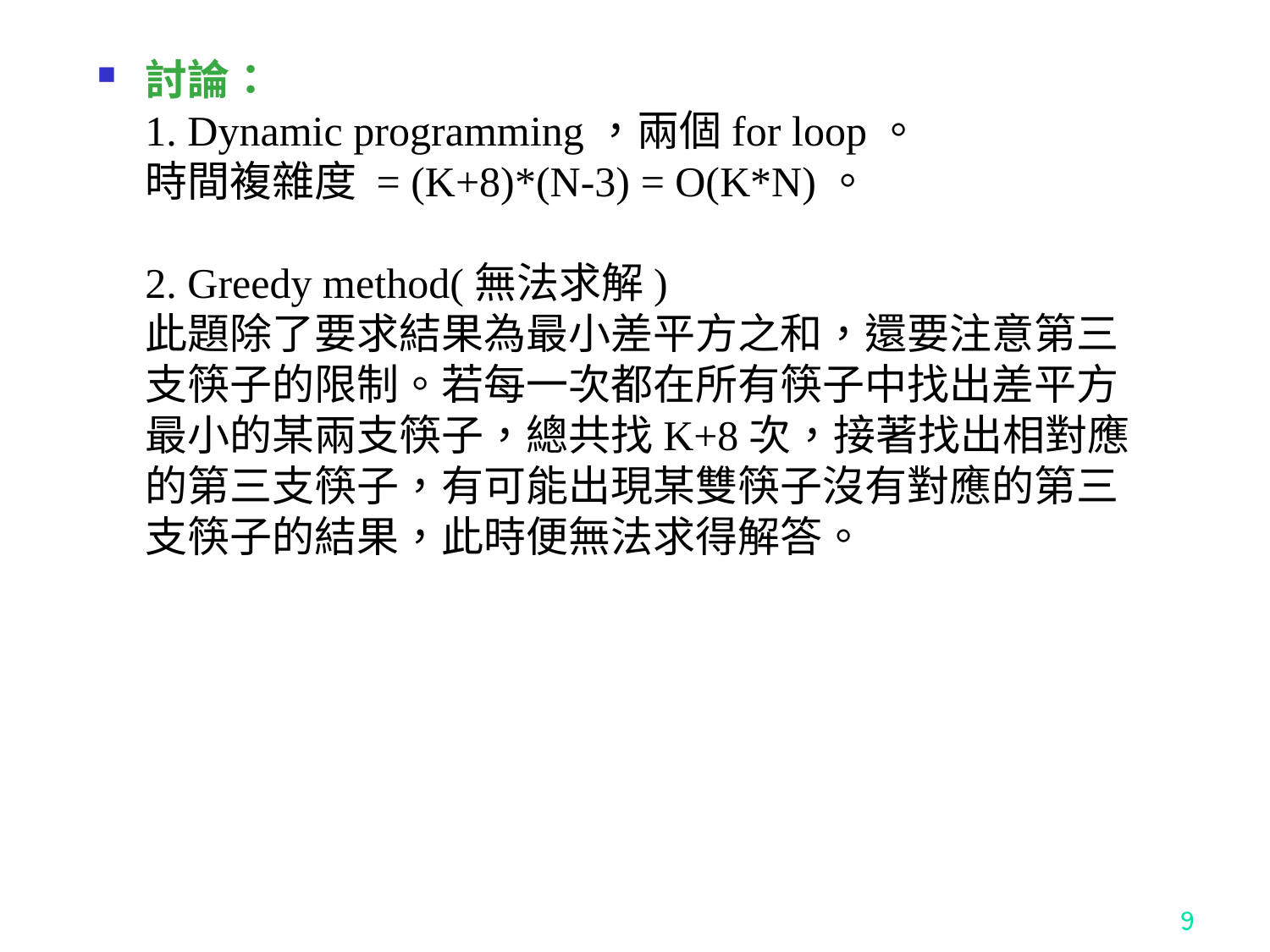

討論：
1. Dynamic programming，兩個for loop。
時間複雜度 = (K+8)*(N-3) = O(K*N)。
2. Greedy method(無法求解)			            此題除了要求結果為最小差平方之和，還要注意第三支筷子的限制。若每一次都在所有筷子中找出差平方最小的某兩支筷子，總共找K+8次，接著找出相對應的第三支筷子，有可能出現某雙筷子沒有對應的第三支筷子的結果，此時便無法求得解答。
9